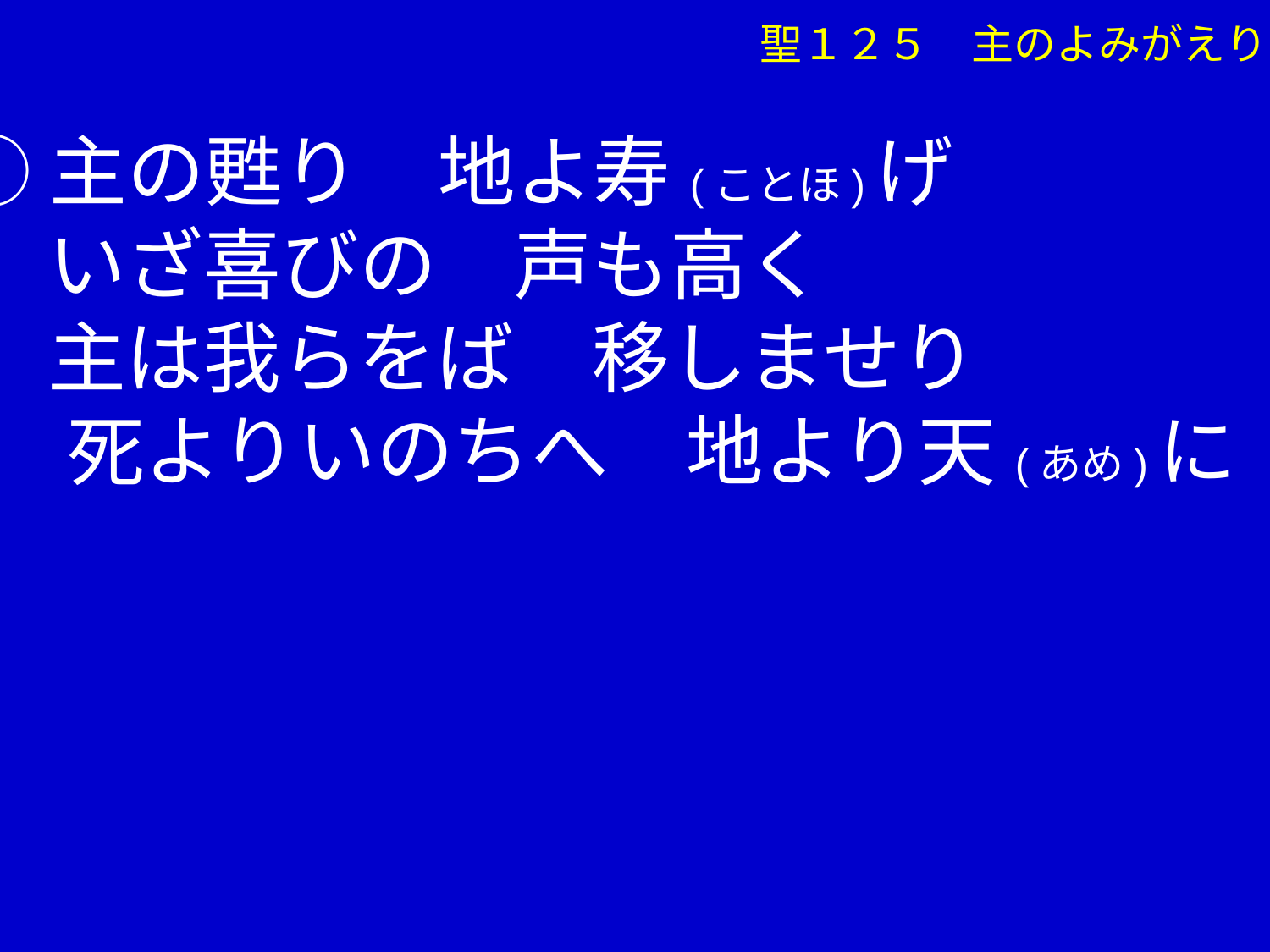

聖１２５　主のよみがえり
①主の甦り　地よ寿(ことほ)げ
　 いざ喜びの　声も高く
　 主は我らをば　移しませり
 　死よりいのちへ　地より天(あめ)に